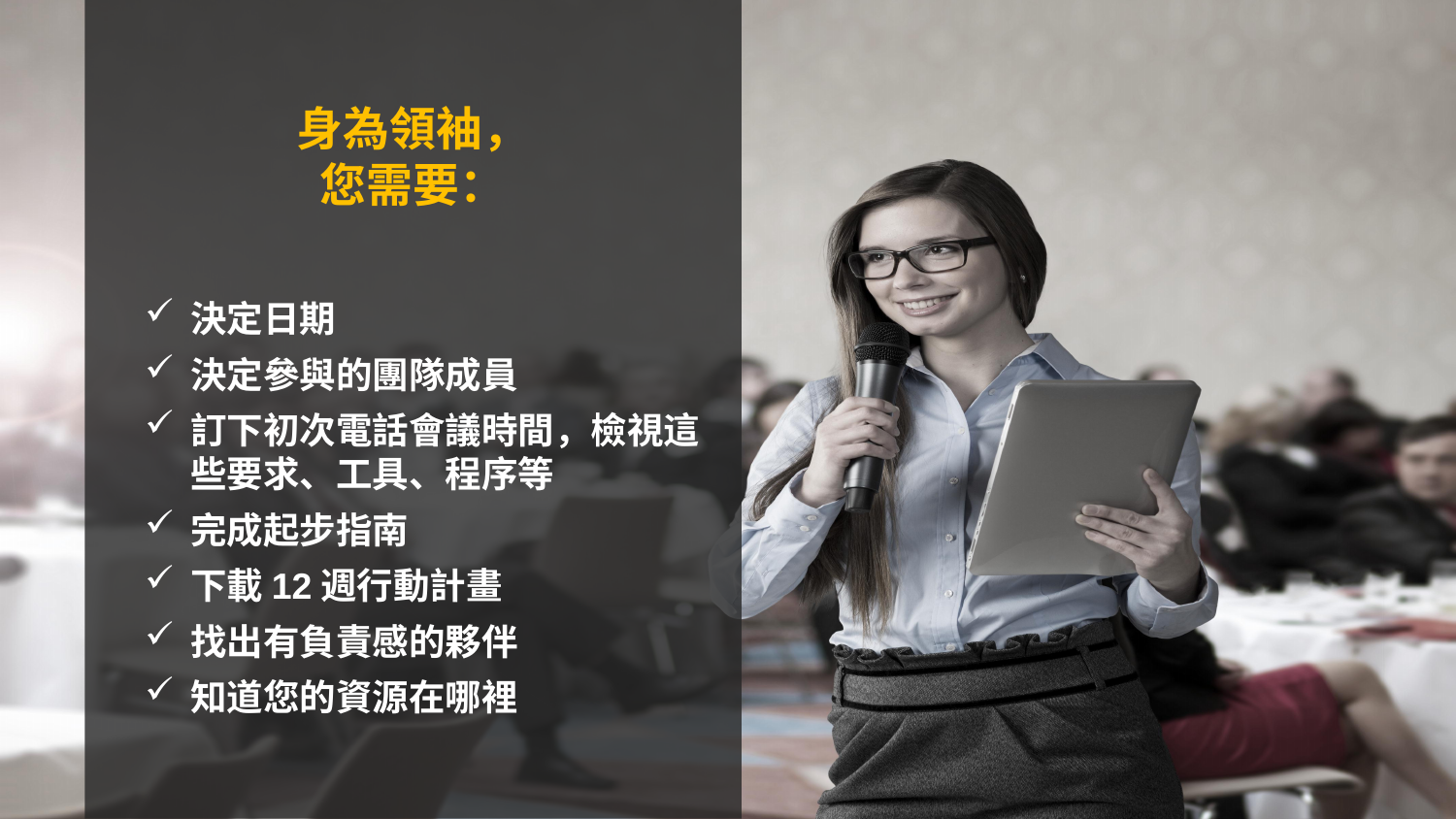

身為領袖，
您需要：

決定日期
決定參與的團隊成員
訂下初次電話會議時間，檢視這些要求、工具、程序等
完成起步指南
下載12週行動計畫
找出有負責感的夥伴
知道您的資源在哪裡